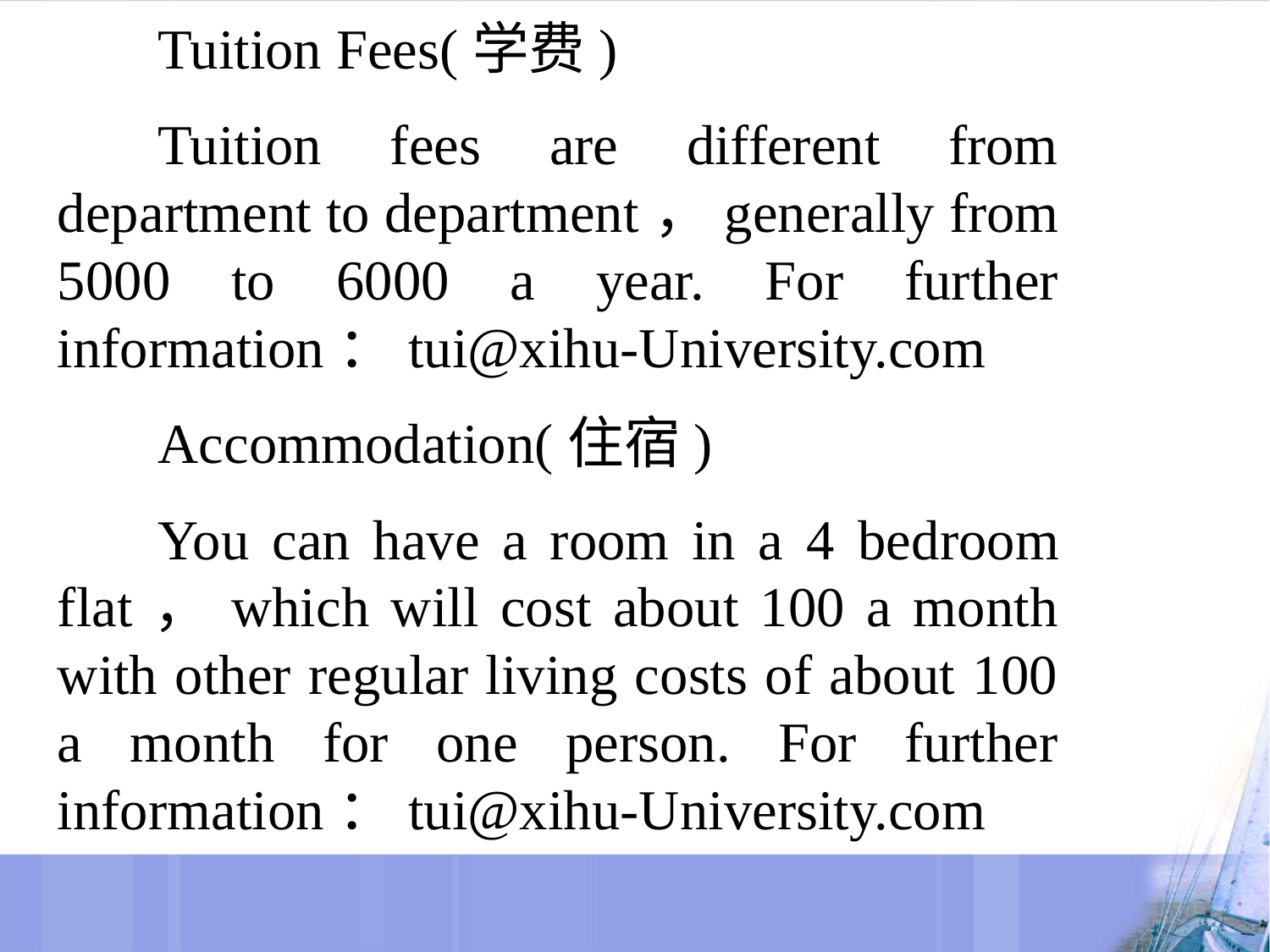

Tuition Fees(学费)
Tuition fees are different from department to department，generally from 5000 to 6000 a year. For further information：tui@xihu-University.com
Accommodation(住宿)
You can have a room in a 4­ bedroom flat，which will cost about 100 a month with other regular living costs of about 100 a month for one person. For further information：tui@xihu-University.com